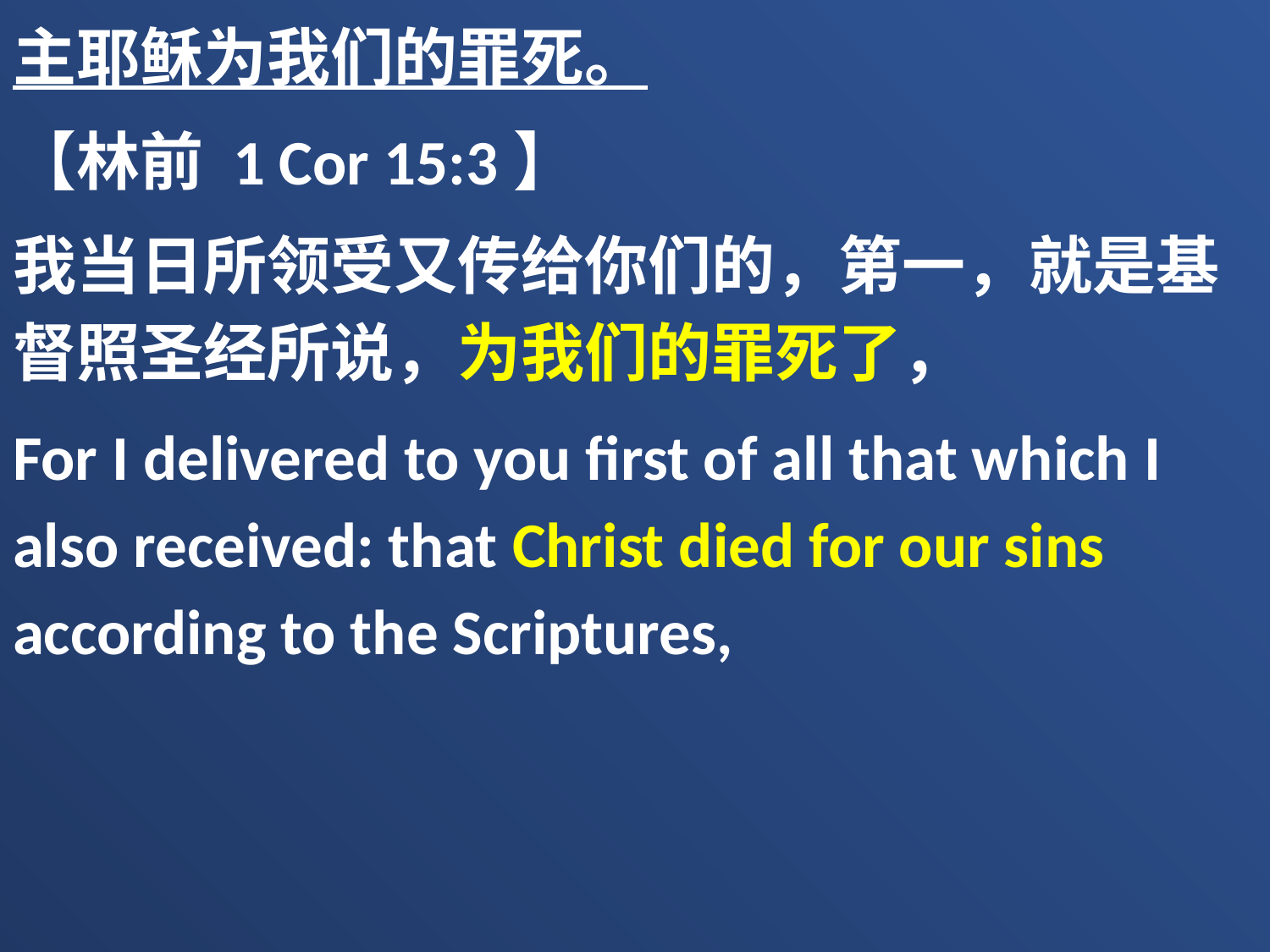

主耶稣为我们的罪死。
【林前 1 Cor 15:3】
我当日所领受又传给你们的，第一，就是基督照圣经所说，为我们的罪死了，
For I delivered to you first of all that which I also received: that Christ died for our sins according to the Scriptures,